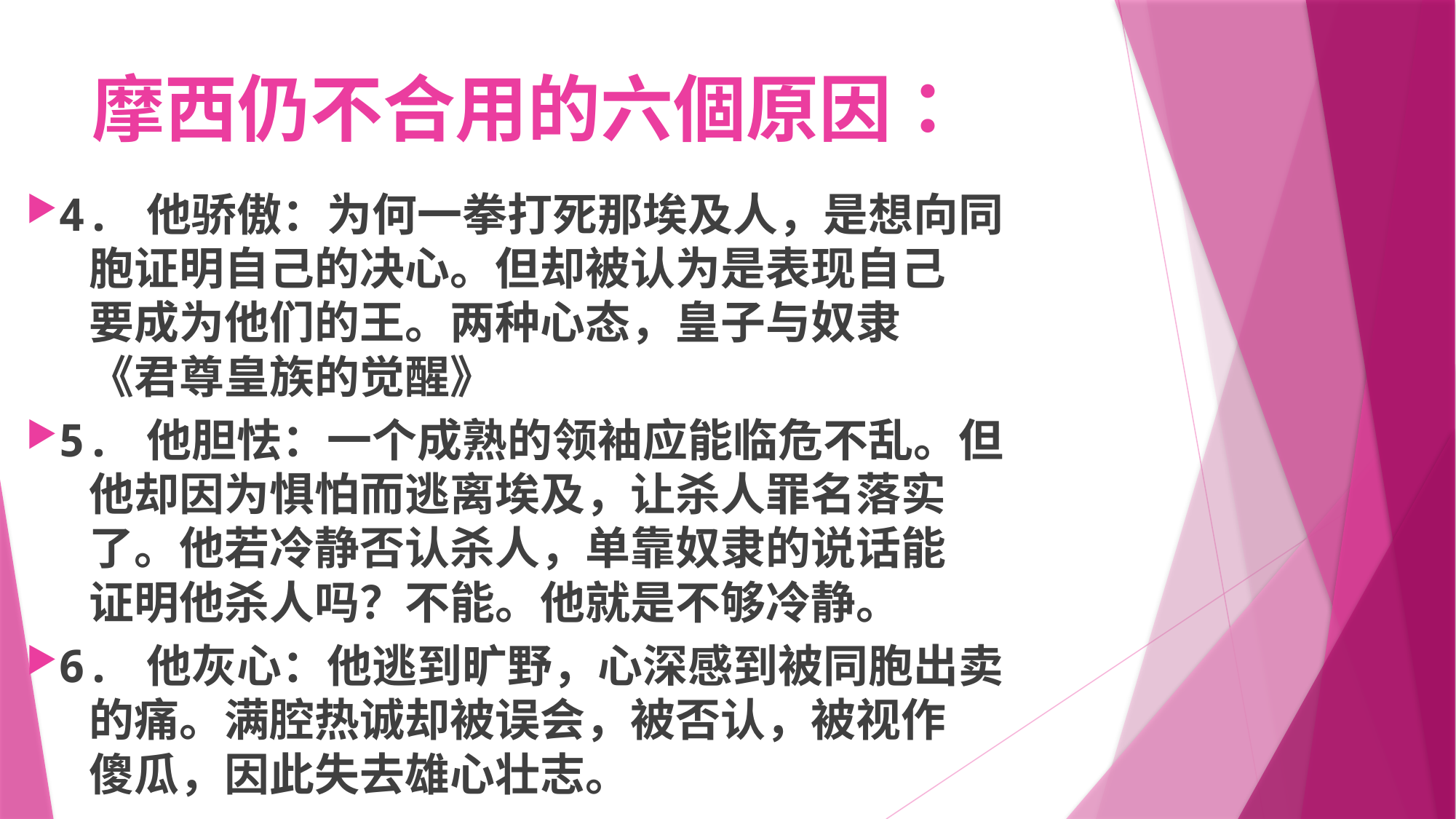

# 摩西仍不合用的六個原因：
4. 他骄傲：为何一拳打死那埃及人，是想向同
   胞证明自己的决心。但却被认为是表现自己
   要成为他们的王。两种心态，皇子与奴隶
   《君尊皇族的觉醒》
5. 他胆怯：一个成熟的领袖应能临危不乱。但
   他却因为惧怕而逃离埃及，让杀人罪名落实
   了。他若冷静否认杀人，单靠奴隶的说话能
   证明他杀人吗？不能。他就是不够冷静。
6. 他灰心：他逃到旷野，心深感到被同胞出卖
   的痛。满腔热诚却被误会，被否认，被视作
   傻瓜，因此失去雄心壮志。